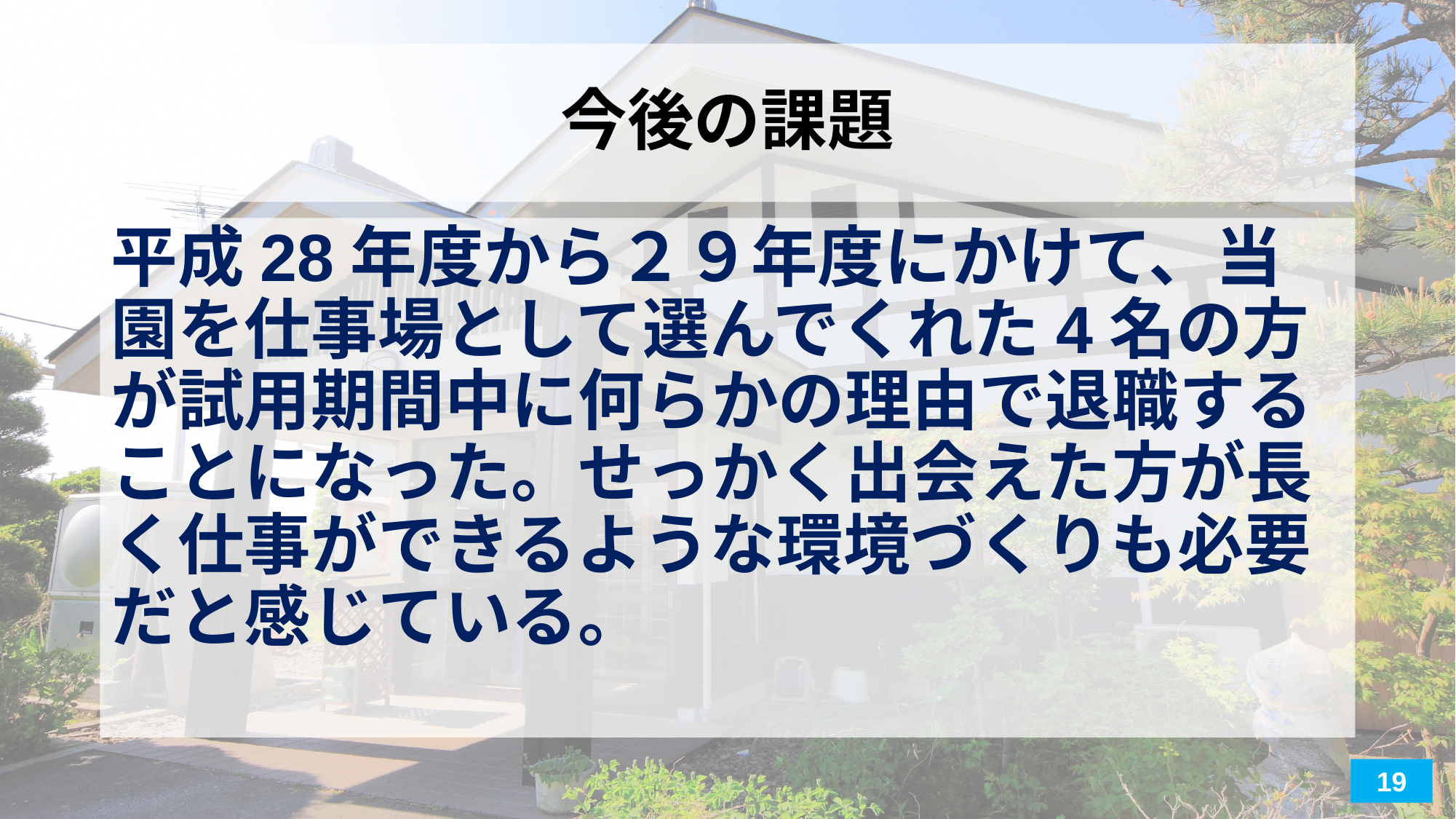

# 今後の課題
平成28年度から２９年度にかけて、当園を仕事場として選んでくれた4名の方が試用期間中に何らかの理由で退職することになった。せっかく出会えた方が長く仕事ができるような環境づくりも必要だと感じている。

19